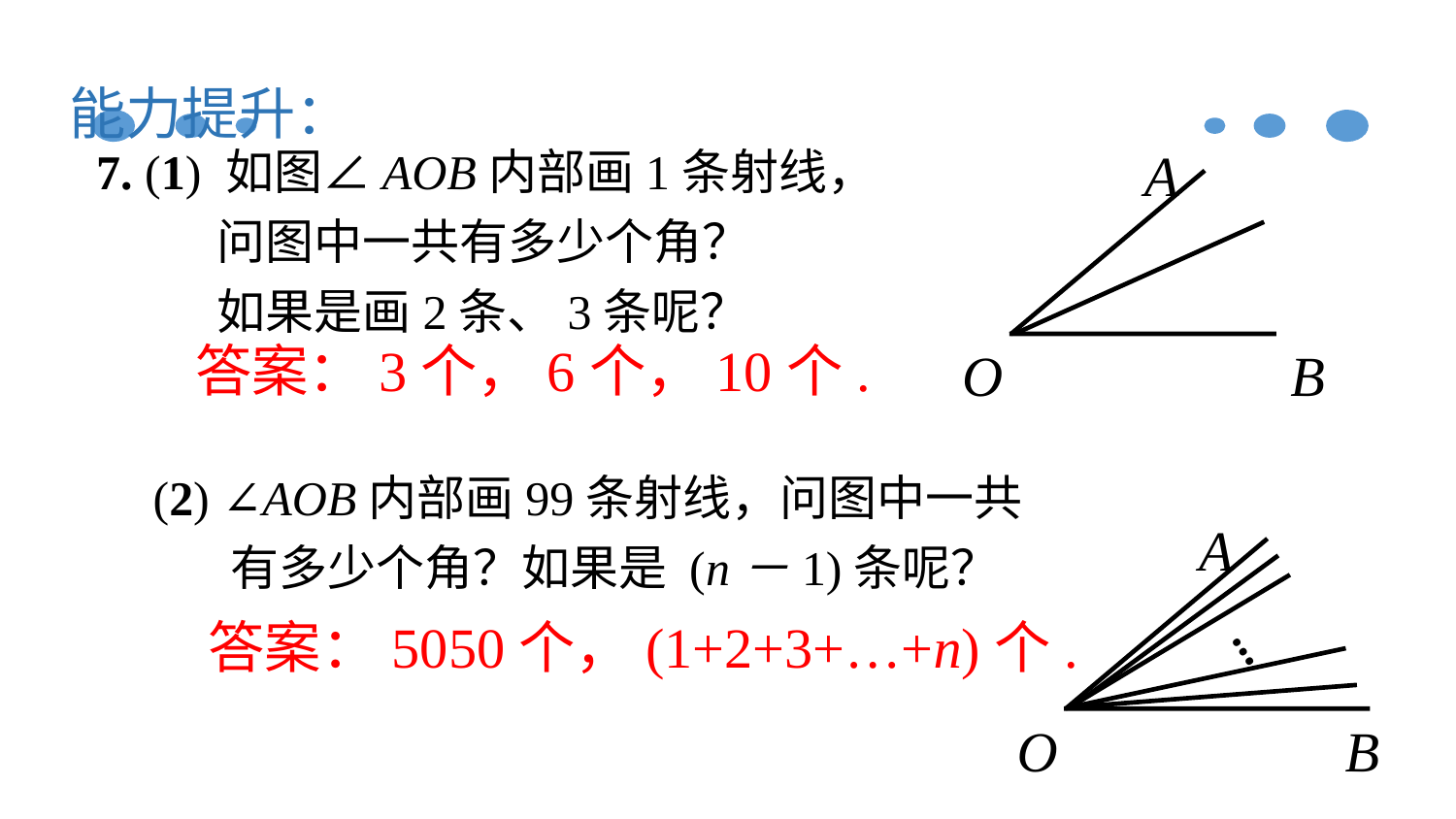

能力提升：
7. (1) 如图∠AOB内部画1条射线，
          问图中一共有多少个角？
          如果是画2条、3条呢？
A

O
B

答案：3个，6个，10个.
(2) ∠AOB内部画99条射线，问图中一共
      有多少个角？如果是 (n－1)条呢？
A

O
B

…
       答案：5050个，(1+2+3+…+n)个.